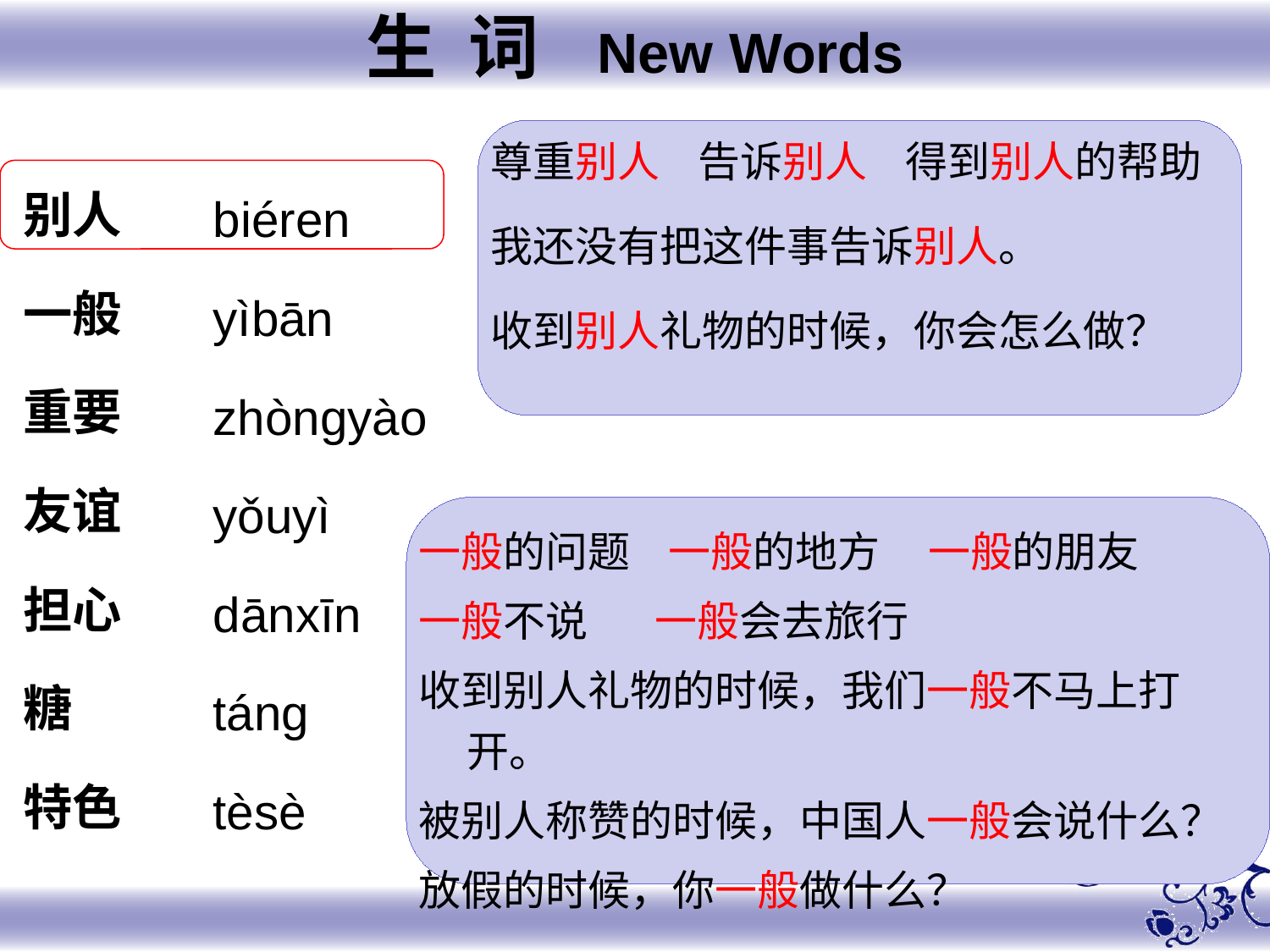

生  词   New Words
尊重别人    告诉别人    得到别人的帮助
我还没有把这件事告诉别人。
收到别人礼物的时候，你会怎么做？

别人
一般
重要
友谊
担心
糖
特色
biéren
yìbān
zhòngyào
yǒuyì
dānxīn
táng
tèsè

一般的问题    一般的地方     一般的朋友
一般不说       一般会去旅行
收到别人礼物的时候，我们一般不马上打开。
被别人称赞的时候，中国人一般会说什么？
放假的时候，你一般做什么？